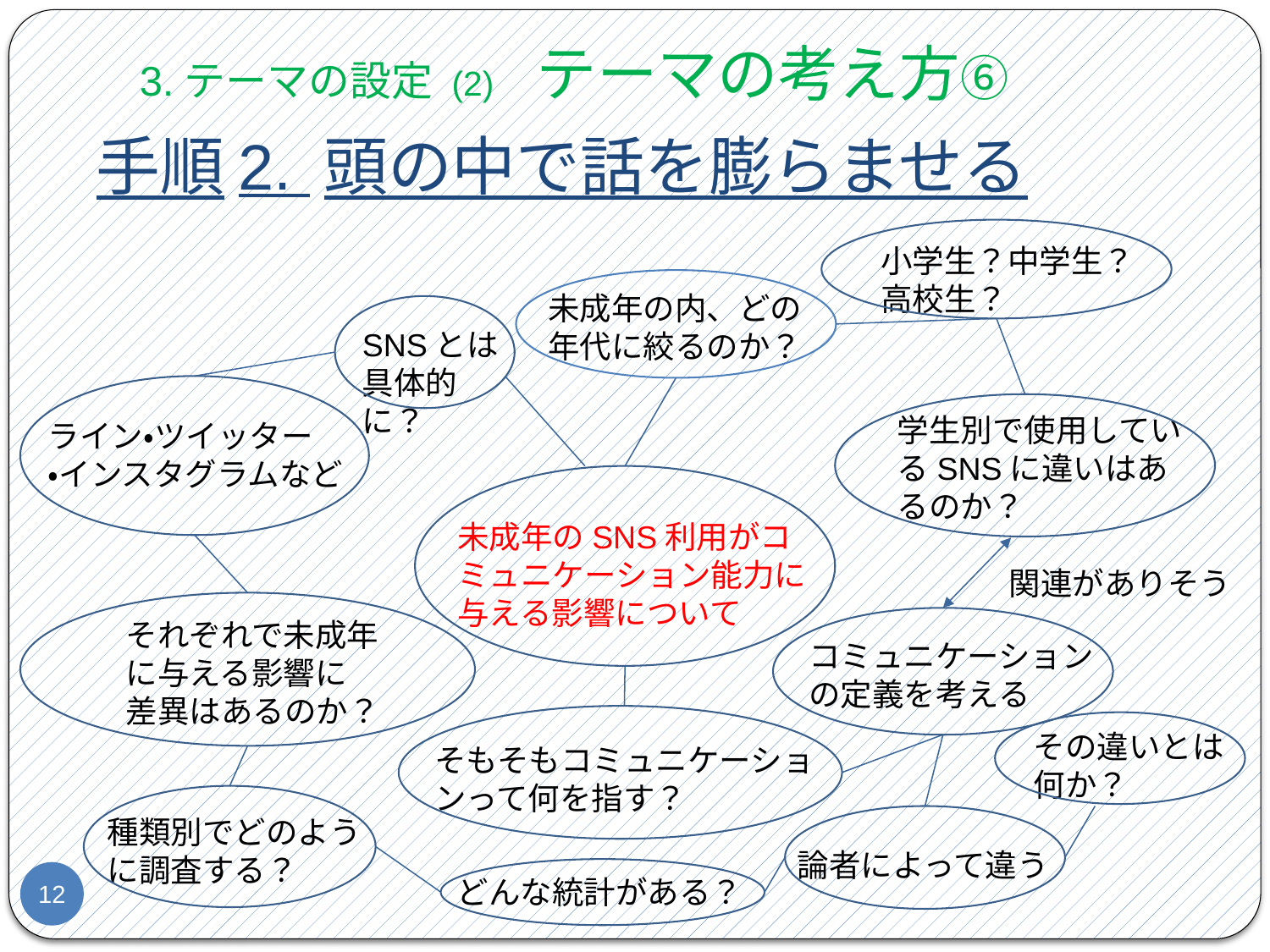

3.テーマの設定 (2)　テーマの考え方⑥
手順2. 頭の中で話を膨らませる

小学生？中学生？高校生？

未成年の内、どの年代に絞るのか？

SNSとは具体的に？

学生別で使用しているSNSに違いはあるのか？
ライン・ツイッター
・インスタグラムなど

未成年のSNS利用がコミュニケーション能力に与える影響について
関連がありそう

　　　それぞれで未成年
　　　に与える影響に
　　　差異はあるのか？
コミュニケーション
の定義を考える

その違いとは何か？
そもそもコミュニケーションって何を指す？

種類別でどのように調査する？

論者によって違う

12
どんな統計がある？